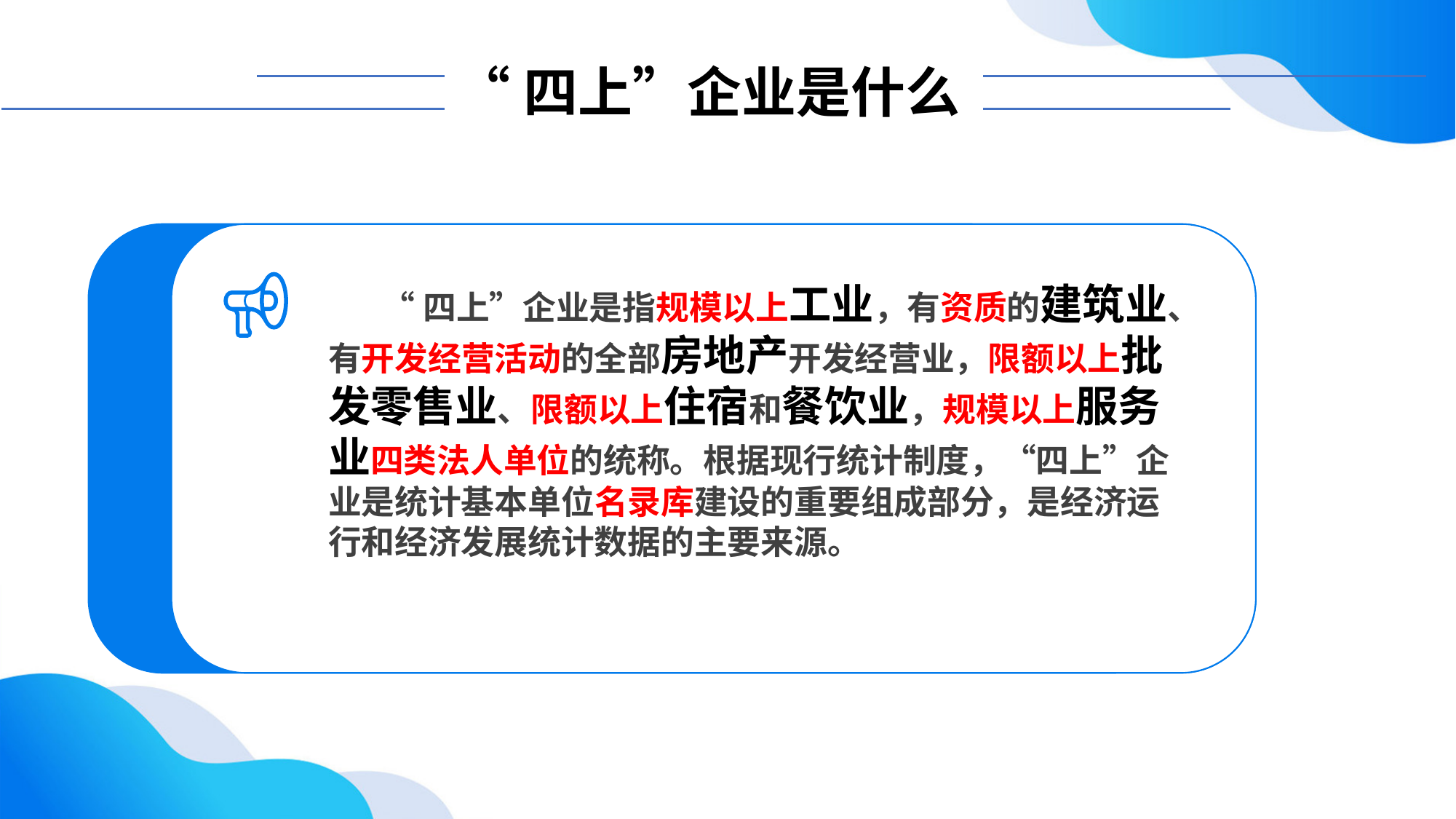

“四上”企业是什么

       “四上”企业是指规模以上工业，有资质的建筑业、有开发经营活动的全部房地产开发经营业，限额以上批发零售业、限额以上住宿和餐饮业，规模以上服务业四类法人单位的统称。根据现行统计制度，“四上”企业是统计基本单位名录库建设的重要组成部分，是经济运行和经济发展统计数据的主要来源。